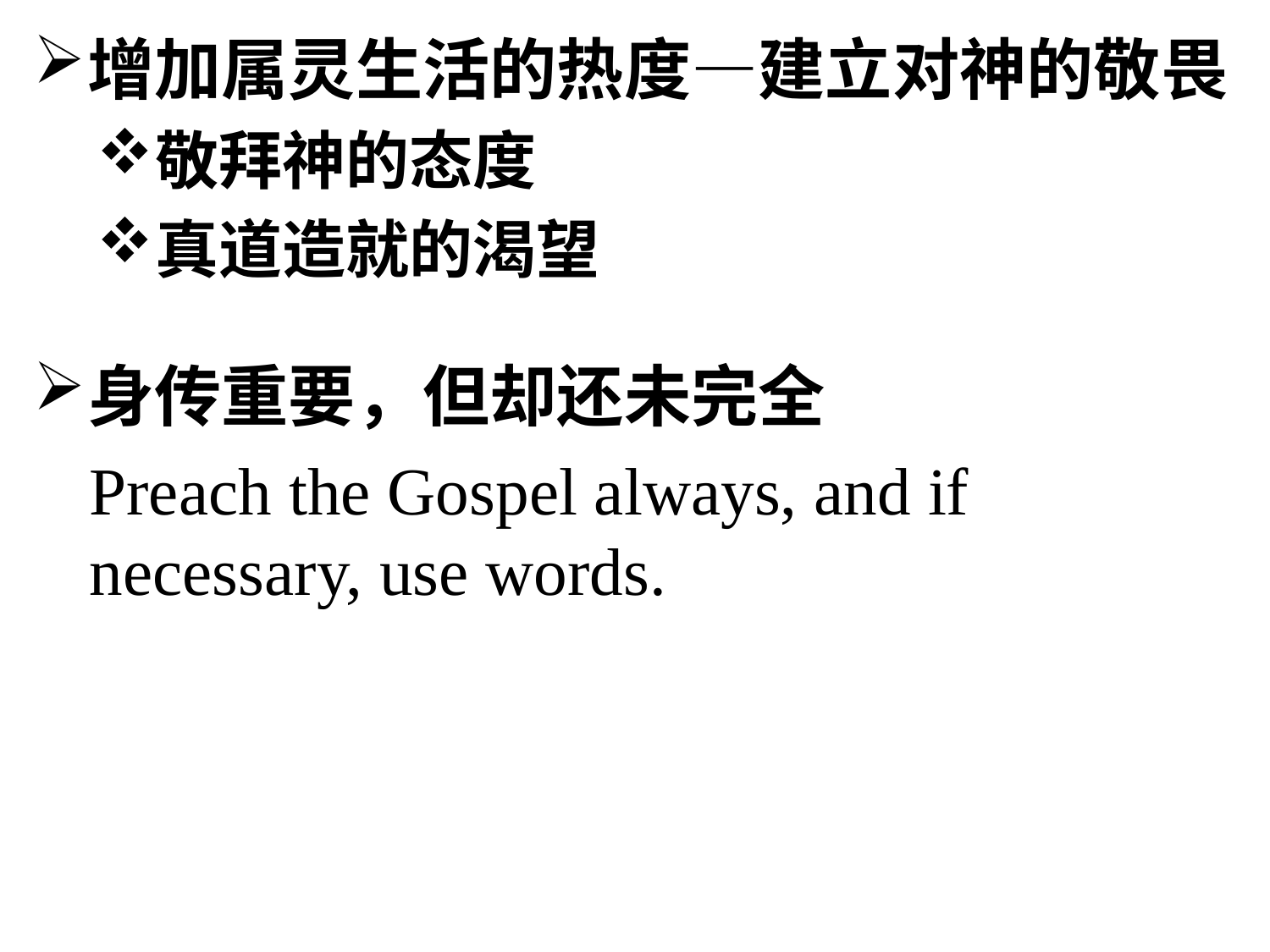

增加属灵生活的热度—建立对神的敬畏
敬拜神的态度
真道造就的渴望

身传重要，但却还未完全
Preach the Gospel always, and if necessary, use words.